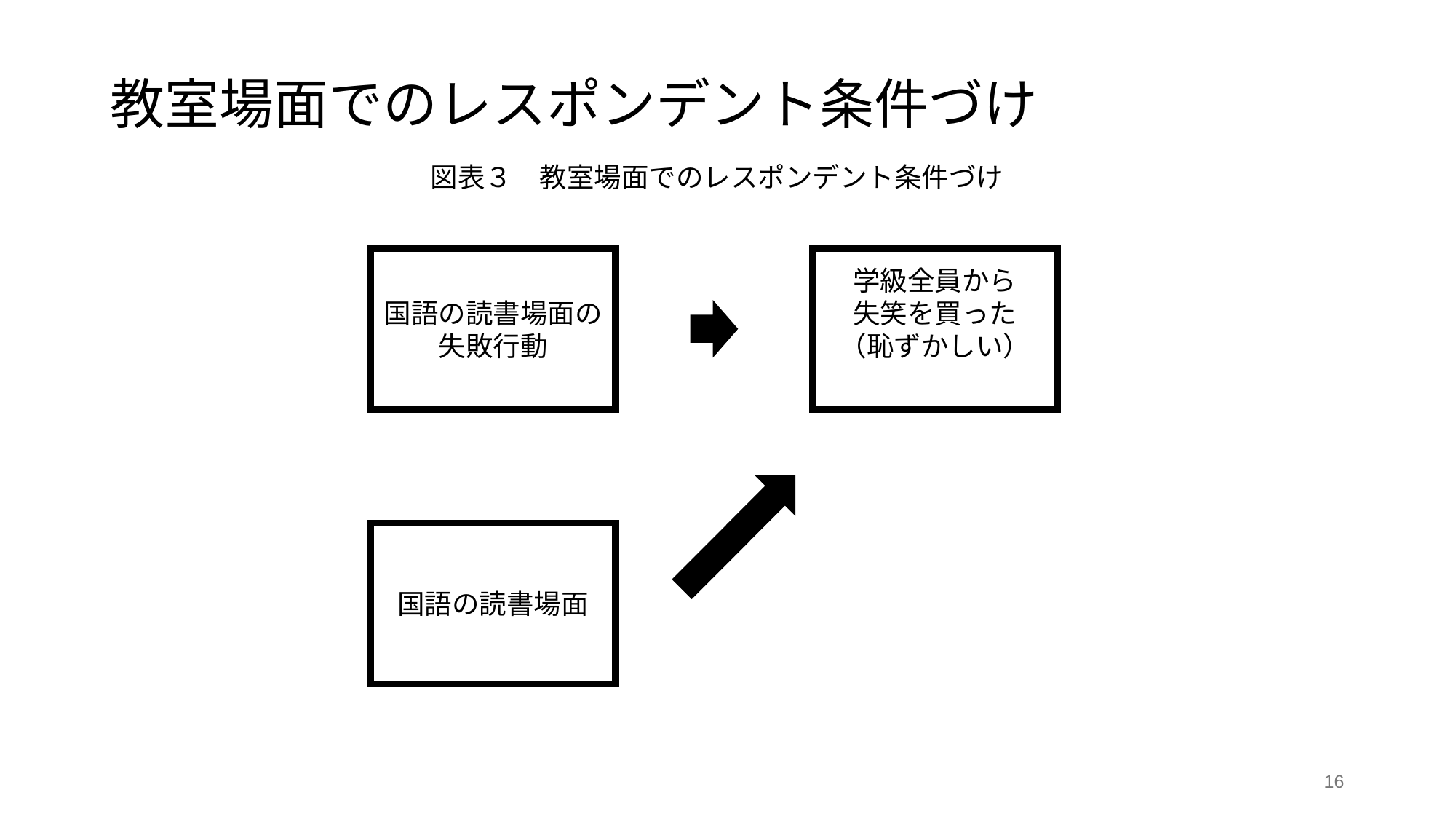

教室場面でのレスポンデント条件づけ
図表３　教室場面でのレスポンデント条件づけ
国語の読書場面の失敗行動
学級全員から
失笑を買った
（恥ずかしい）

国語の読書場面
16